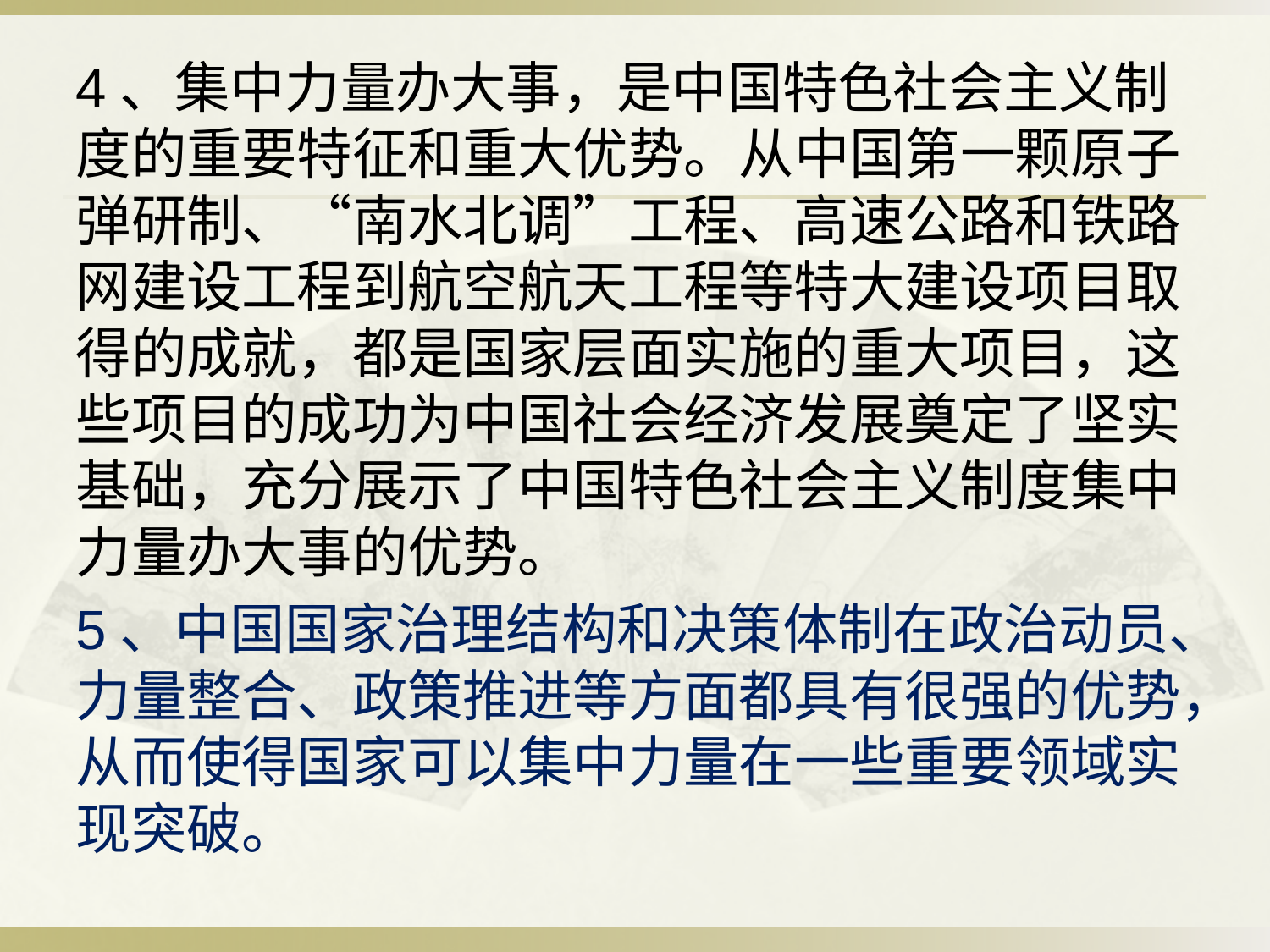

4、集中力量办大事，是中国特色社会主义制度的重要特征和重大优势。从中国第一颗原子弹研制、“南水北调”工程、高速公路和铁路网建设工程到航空航天工程等特大建设项目取得的成就，都是国家层面实施的重大项目，这些项目的成功为中国社会经济发展奠定了坚实基础，充分展示了中国特色社会主义制度集中力量办大事的优势。
5、中国国家治理结构和决策体制在政治动员、力量整合、政策推进等方面都具有很强的优势，从而使得国家可以集中力量在一些重要领域实现突破。